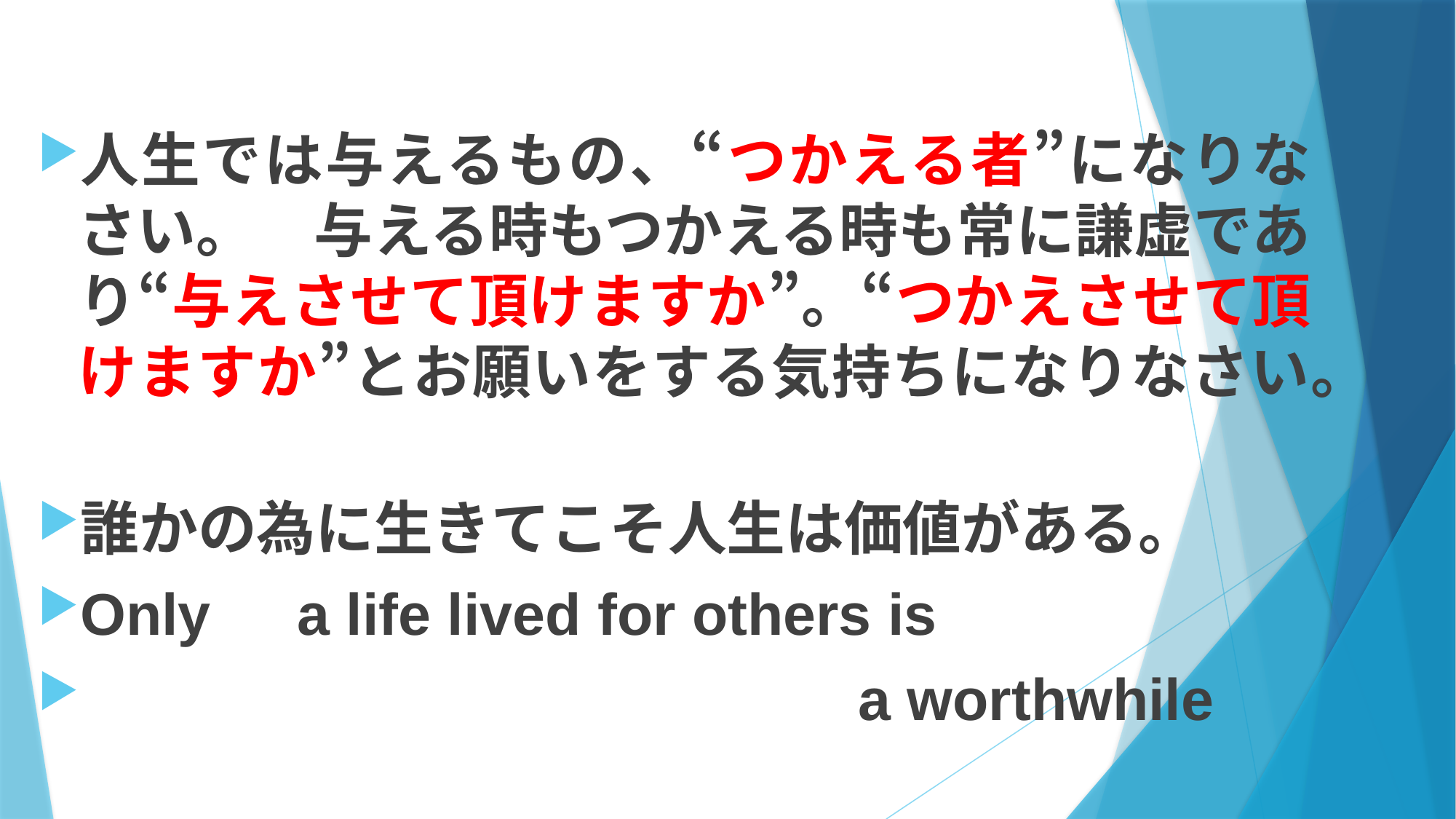

人生では与えるもの、“つかえる者”になりなさい。　与える時もつかえる時も常に謙虚であり“与えさせて頂けますか”。“つかえさせて頂けますか”とお願いをする気持ちになりなさい。

誰かの為に生きてこそ人生は価値がある。
Only　a life lived for others is
　　　　　　　　　　　　　a worthwhile

#